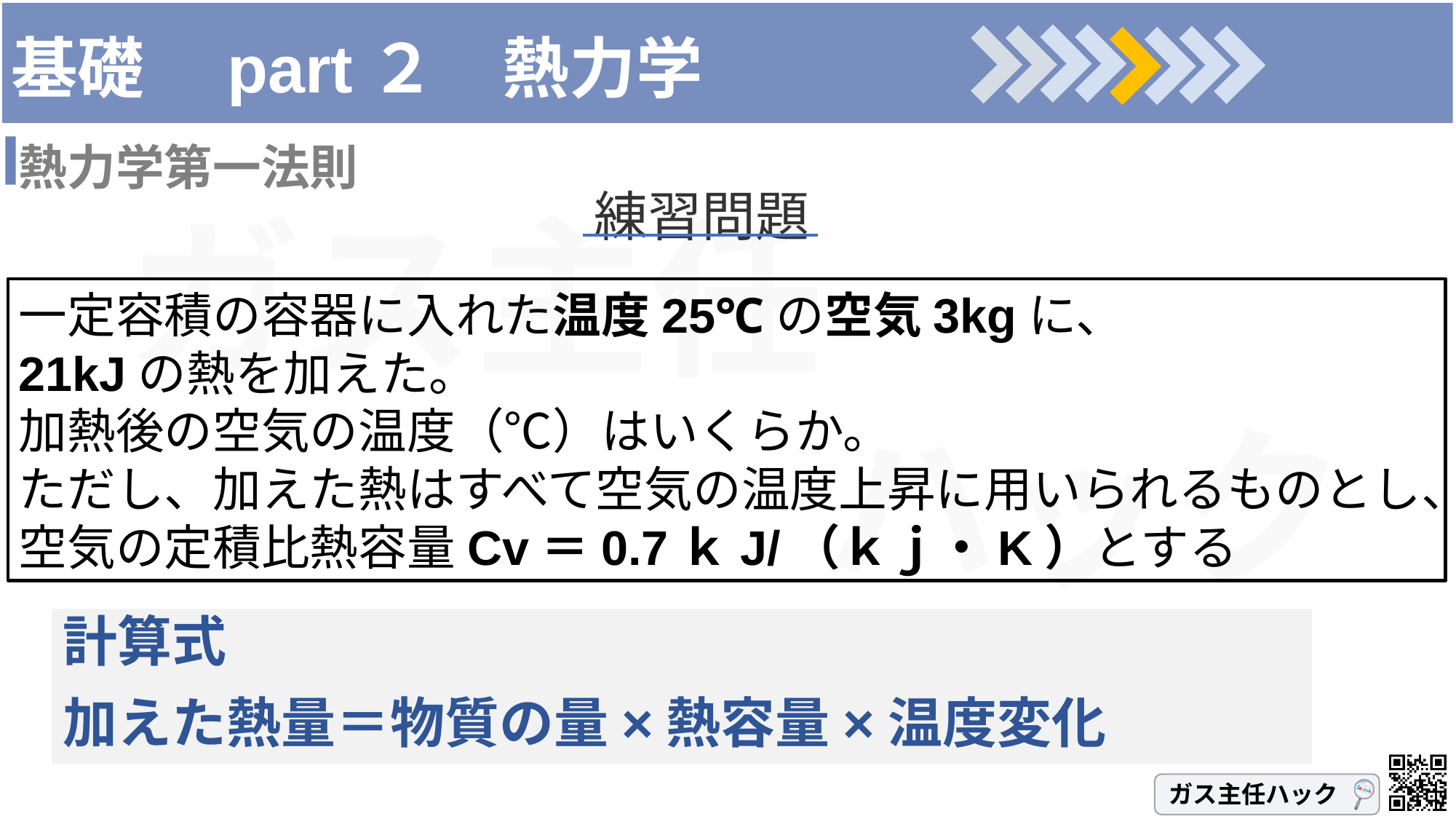

# 基礎　part２　熱力学

熱力学第一法則

練習問題
一定容積の容器に入れた温度25℃の空気3kgに、
21kJの熱を加えた。
加熱後の空気の温度（℃）はいくらか。
ただし、加えた熱はすべて空気の温度上昇に用いられるものとし、
空気の定積比熱容量Cv＝0.7ｋJ/（ｋｊ・K）とする
計算式
加えた熱量＝物質の量×熱容量×温度変化